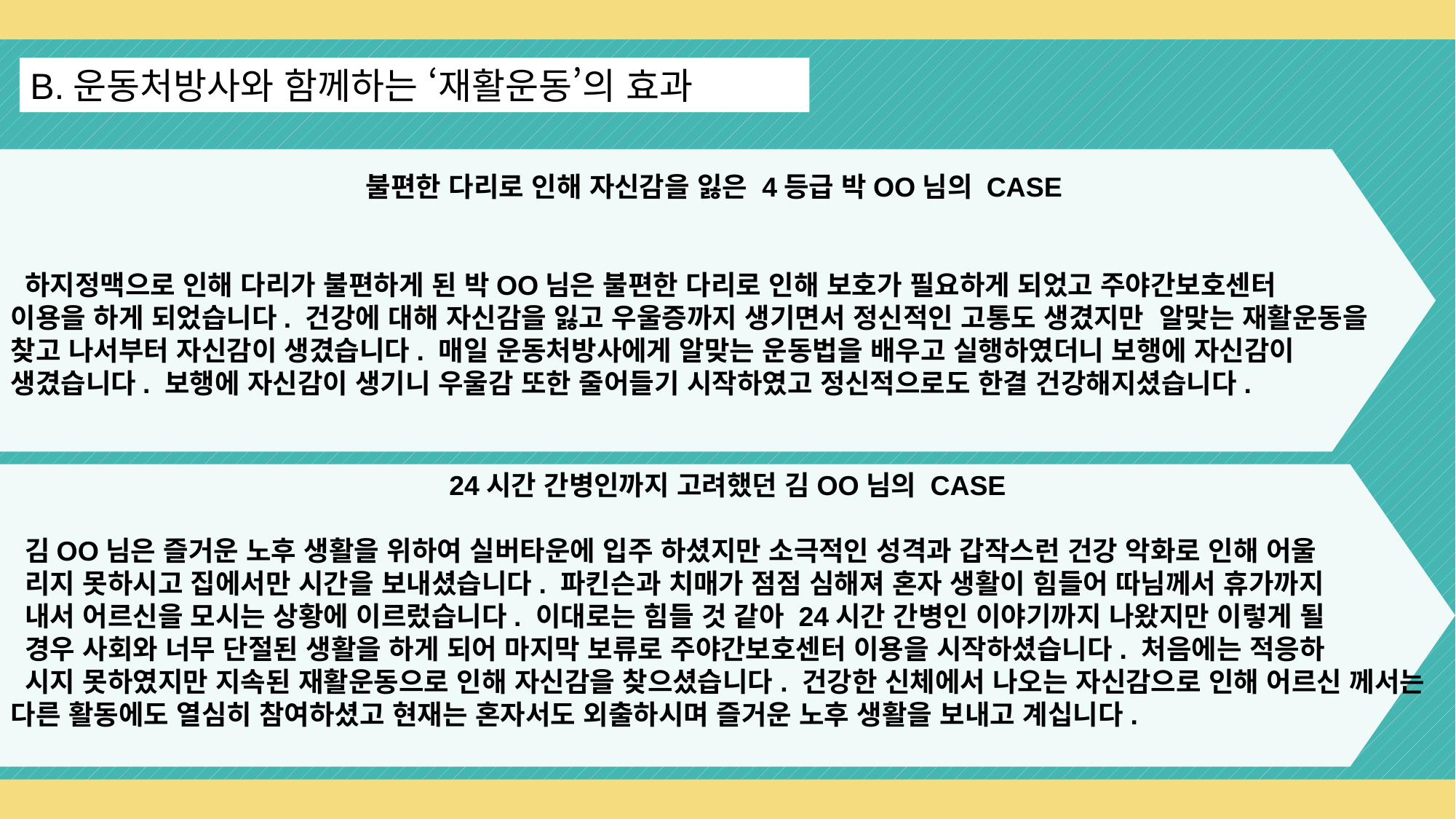

B.운동처방사와 함께하는 ‘재활운동’의 효과
불편한 다리로 인해 자신감을 잃은 4등급 박OO님의 CASE

 하지정맥으로 인해 다리가 불편하게 된 박OO님은 불편한 다리로 인해 보호가 필요하게 되었고 주야간보호센터
이용을 하게 되었습니다. 건강에 대해 자신감을 잃고 우울증까지 생기면서 정신적인 고통도 생겼지만  알맞는 재활운동을 찾고 나서부터 자신감이 생겼습니다. 매일 운동처방사에게 알맞는 운동법을 배우고 실행하였더니 보행에 자신감이 생겼습니다. 보행에 자신감이 생기니 우울감 또한 줄어들기 시작하였고 정신적으로도 한결 건강해지셨습니다.

24시간 간병인까지 고려했던 김OO님의 CASE

 김OO님은 즐거운 노후 생활을 위하여 실버타운에 입주 하셨지만 소극적인 성격과 갑작스런 건강 악화로 인해 어울
 리지 못하시고 집에서만 시간을 보내셨습니다. 파킨슨과 치매가 점점 심해져 혼자 생활이 힘들어 따님께서 휴가까지
 내서 어르신을 모시는 상황에 이르렀습니다. 이대로는 힘들 것 같아 24시간 간병인 이야기까지 나왔지만 이렇게 될
 경우 사회와 너무 단절된 생활을 하게 되어 마지막 보류로 주야간보호센터 이용을 시작하셨습니다. 처음에는 적응하
 시지 못하였지만 지속된 재활운동으로 인해 자신감을 찾으셨습니다. 건강한 신체에서 나오는 자신감으로 인해 어르신 께서는 다른 활동에도 열심히 참여하셨고 현재는 혼자서도 외출하시며 즐거운 노후 생활을 보내고 계십니다.